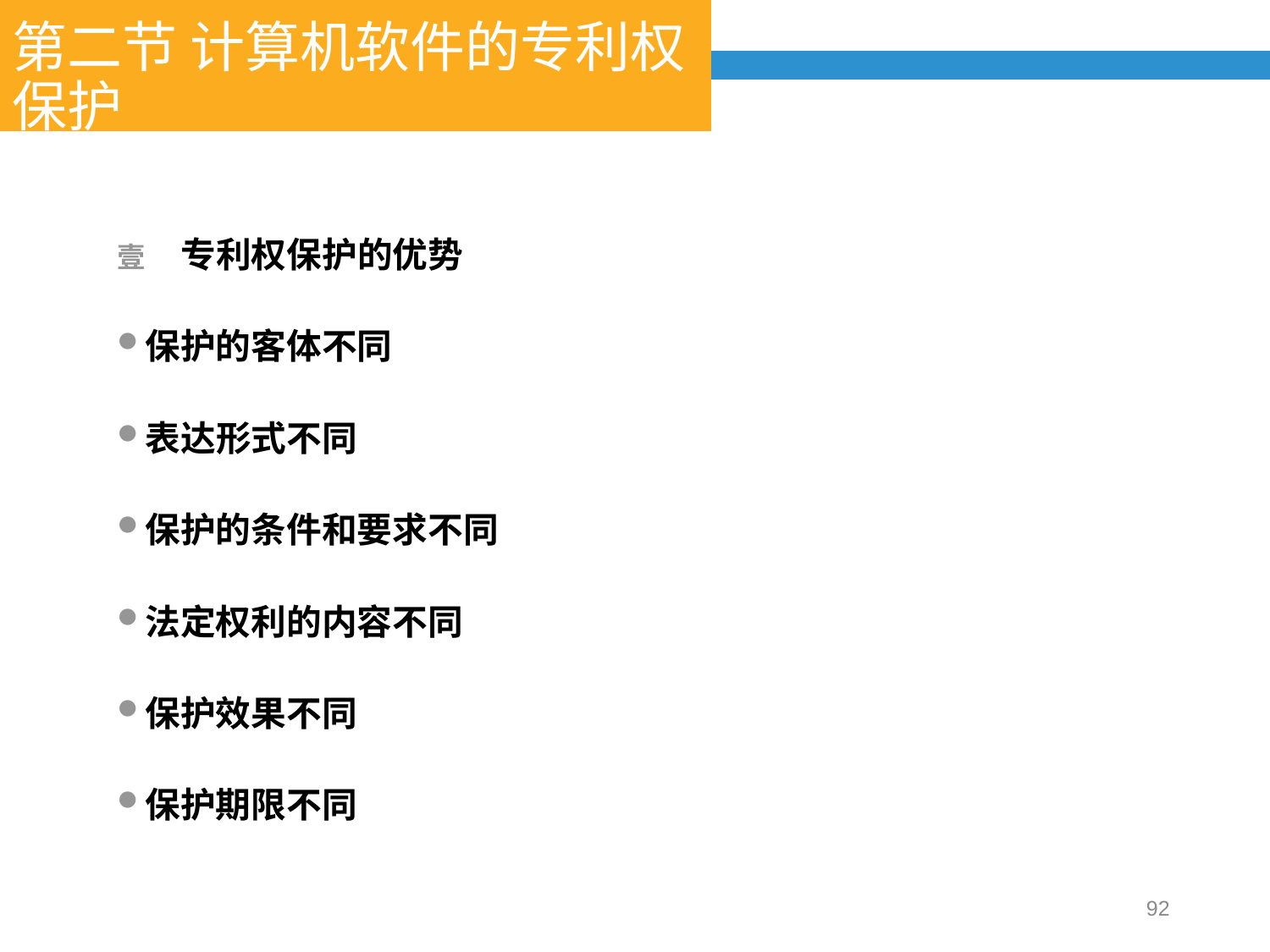

第二节 计算机软件的专利权保护
专利权保护的优势

保护的客体不同

表达形式不同

保护的条件和要求不同

法定权利的内容不同

保护效果不同

保护期限不同
92